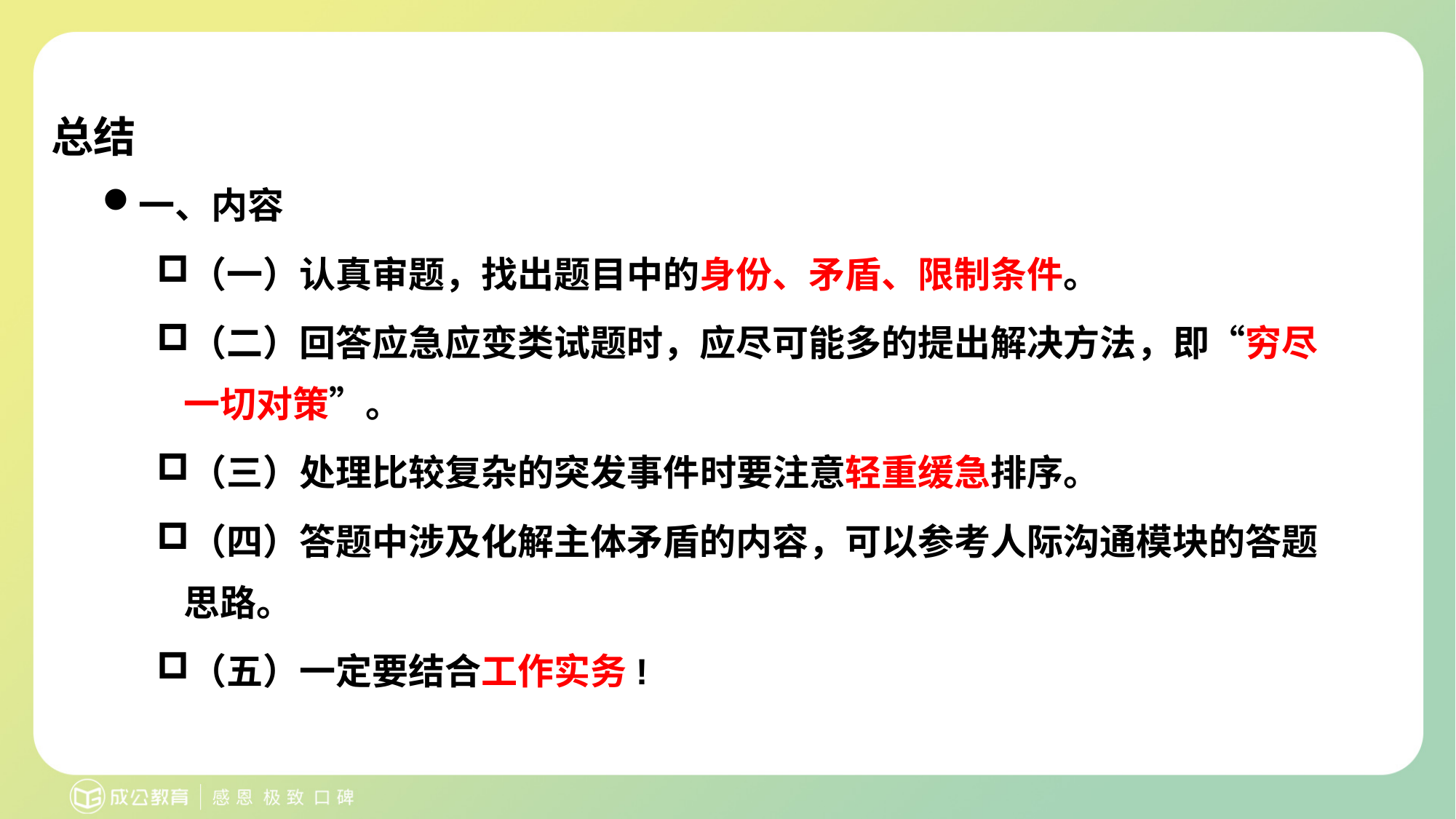

# 总结

一、内容
（一）认真审题，找出题目中的身份、矛盾、限制条件。
（二）回答应急应变类试题时，应尽可能多的提出解决方法，即“穷尽一切对策”。
（三）处理比较复杂的突发事件时要注意轻重缓急排序。
（四）答题中涉及化解主体矛盾的内容，可以参考人际沟通模块的答题思路。
（五）一定要结合工作实务!